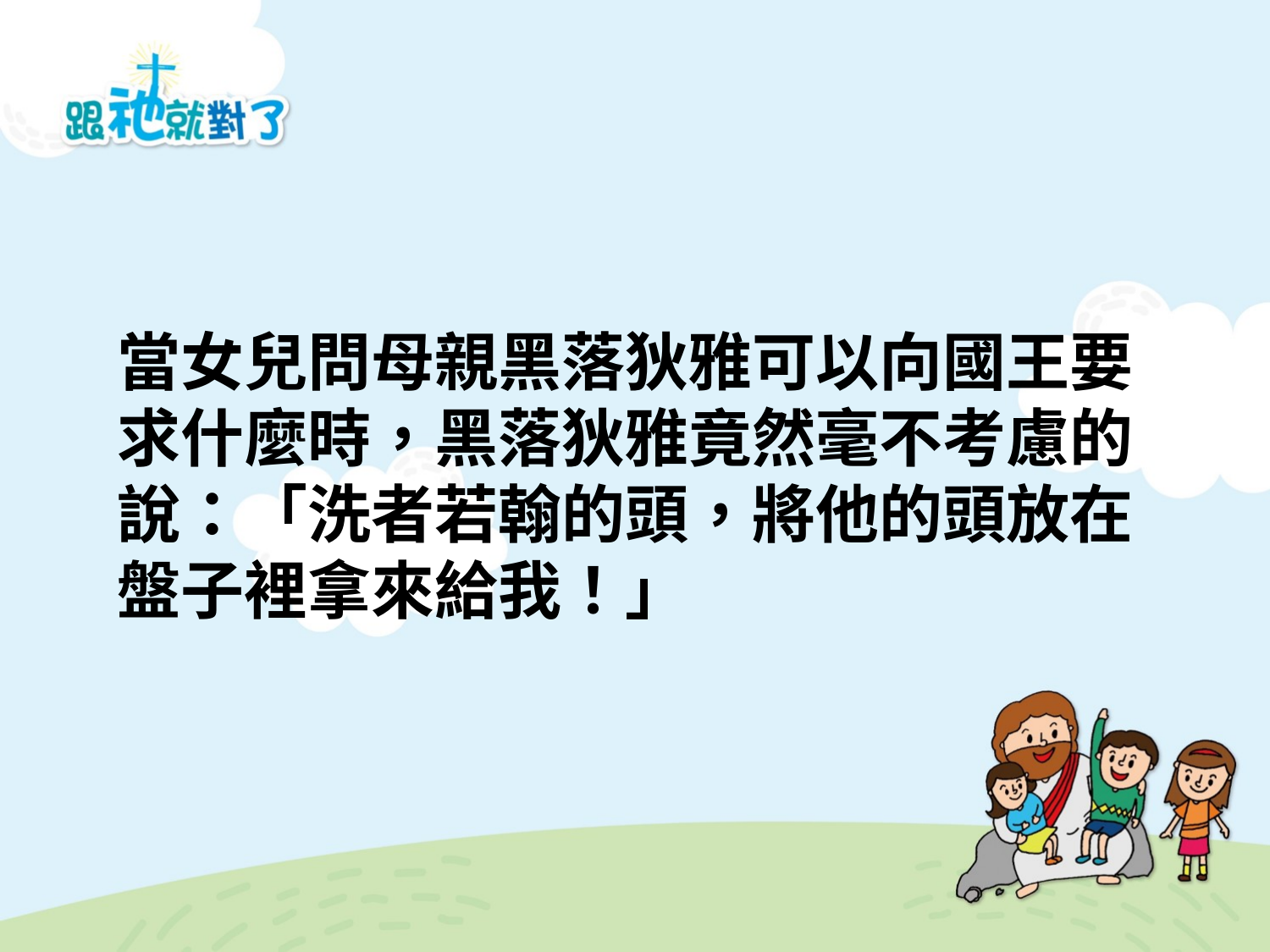

當女兒問母親黑落狄雅可以向國王要求什麼時，黑落狄雅竟然毫不考慮的說：「洗者若翰的頭，將他的頭放在盤子裡拿來給我！」